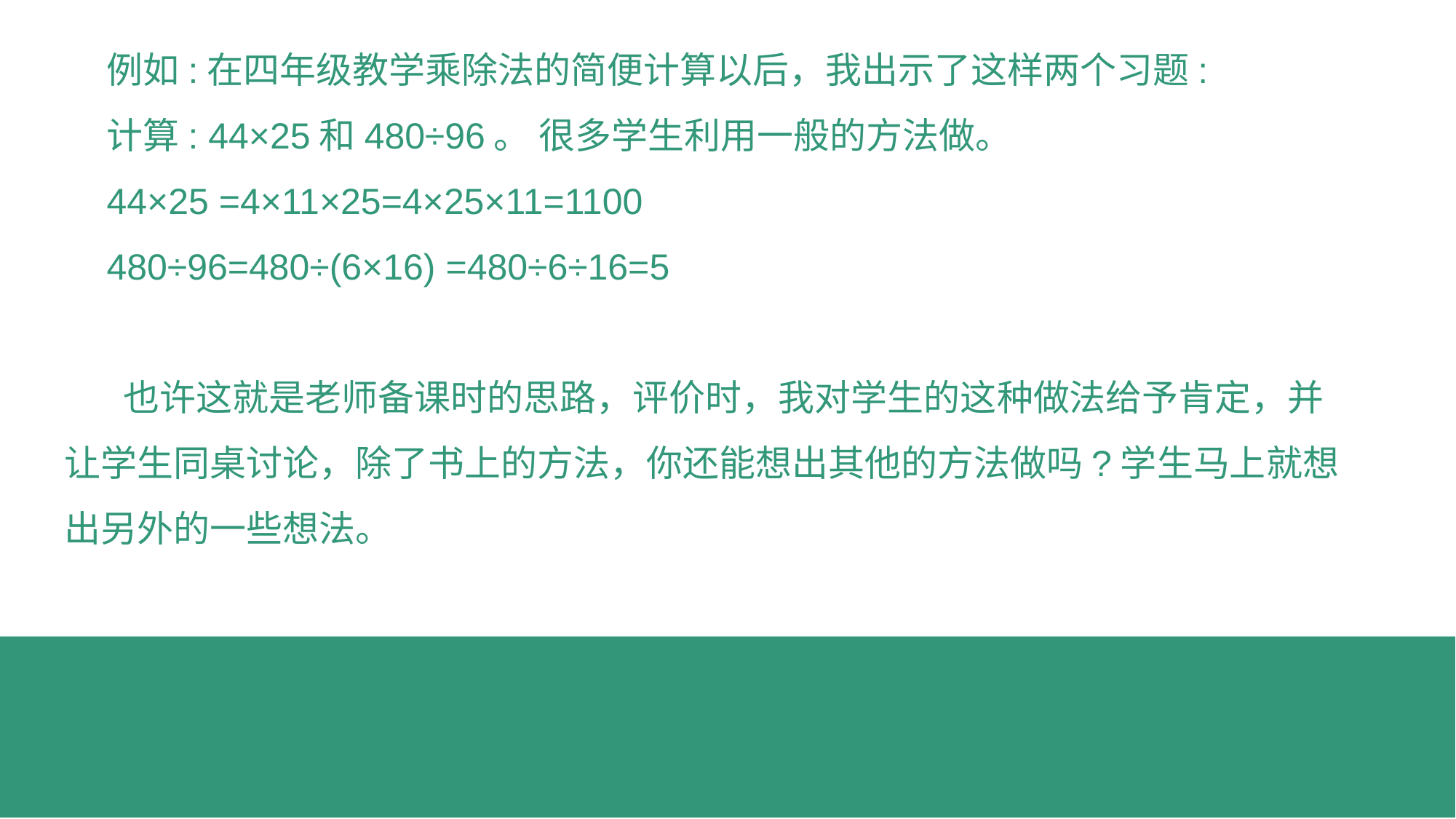

例如:在四年级教学乘除法的简便计算以后，我出示了这样两个习题:
计算: 44×25和480÷96。 很多学生利用一般的方法做。
44×25 =4×11×25=4×25×11=1100
480÷96=480÷(6×16) =480÷6÷16=5

 也许这就是老师备课时的思路，评价时，我对学生的这种做法给予肯定，并让学生同桌讨论，除了书上的方法，你还能想出其他的方法做吗?学生马上就想出另外的一些想法。